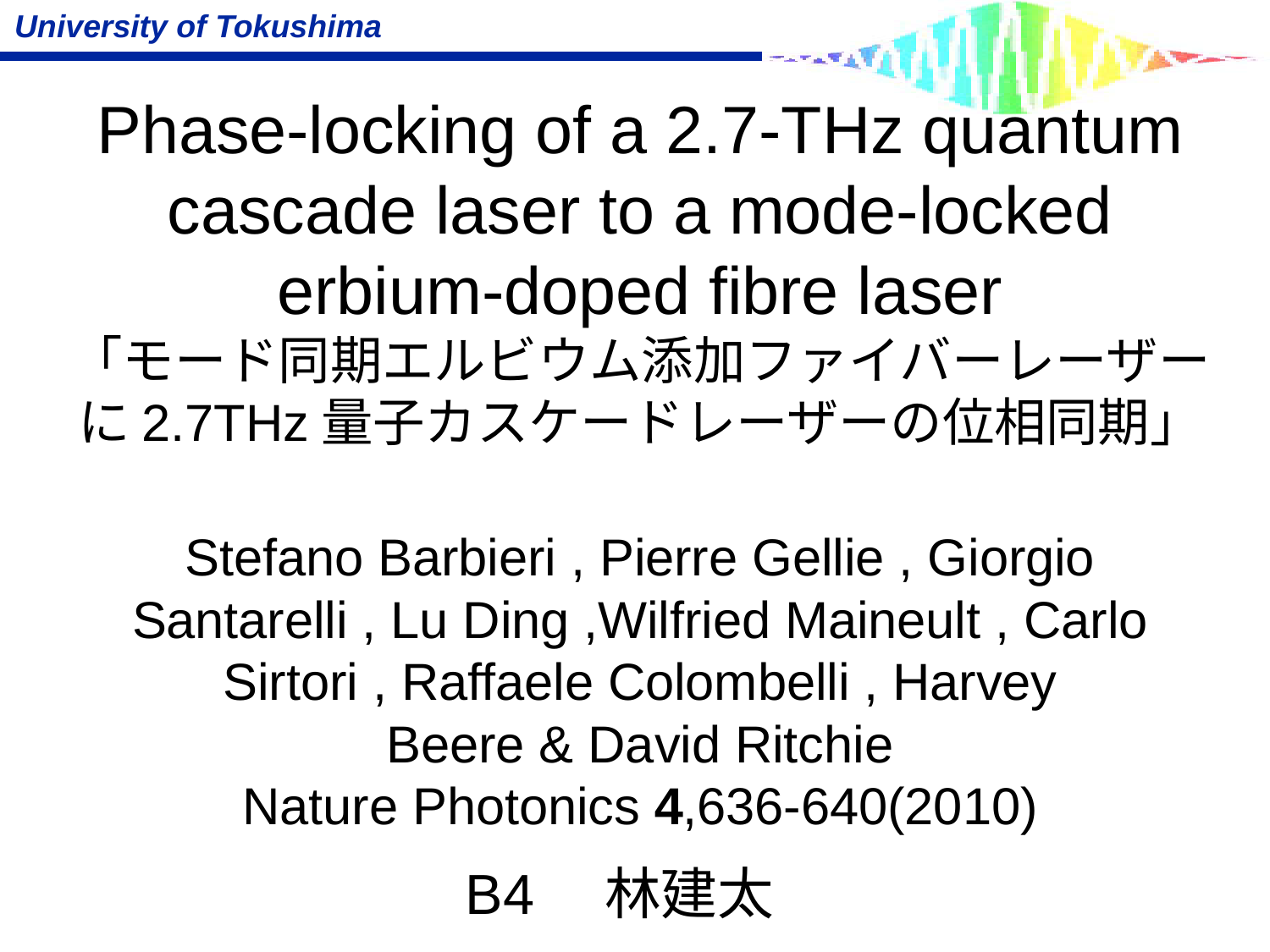

# Phase-locking of a 2.7-THz quantum cascade laser to a mode-locked erbium-doped fibre laser 「モード同期エルビウム添加ファイバーレーザーに2.7THz量子カスケードレーザーの位相同期」 Stefano Barbieri , Pierre Gellie , Giorgio Santarelli , Lu Ding ,Wilfried Maineult , Carlo Sirtori , Raffaele Colombelli , Harvey Beere & David Ritchie Nature Photonics 4,636-640(2010)
B4　林建太